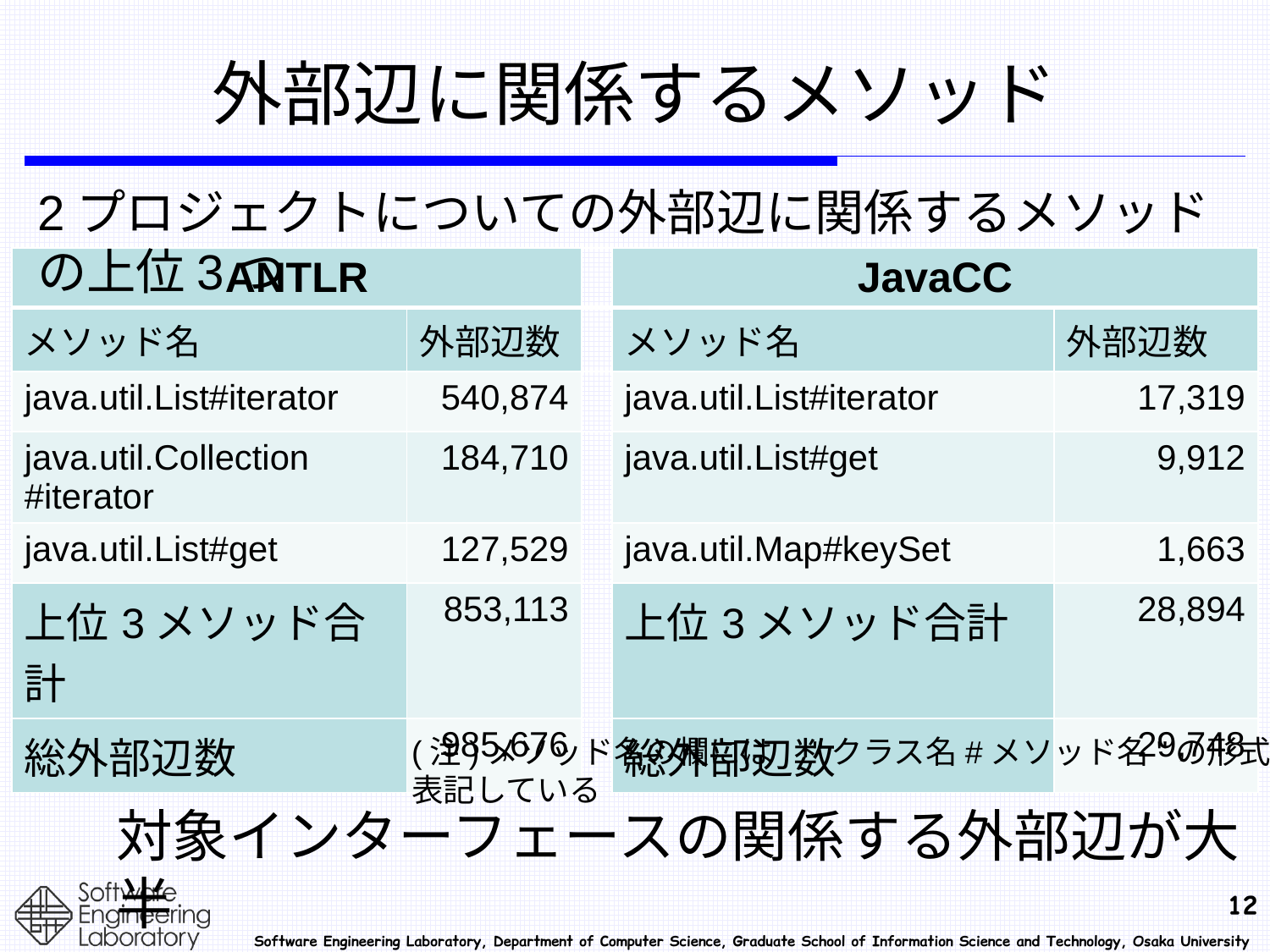

# 外部辺に関係するメソッド
2プロジェクトについての外部辺に関係するメソッドの上位3つ
| ANTLR |  |  | JavaCC |  |
| --- | --- | --- | --- | --- |
| メソッド名 | 外部辺数 |  | メソッド名 | 外部辺数 |
| java.util.List#iterator | 540,874 |  | java.util.List#iterator | 17,319 |
| java.util.Collection #iterator | 184,710 |  | java.util.List#get | 9,912 |
| java.util.List#get | 127,529 |  | java.util.Map#keySet | 1,663 |
| 上位3メソッド合計 | 853,113 |  | 上位3メソッド合計 | 28,894 |
| 総外部辺数 | 985,676 |  | 総外部辺数 | 29,748 |
(注)メソッド名の欄には　"クラス名#メソッド名"の形式で表記している
対象インターフェースの関係する外部辺が大半